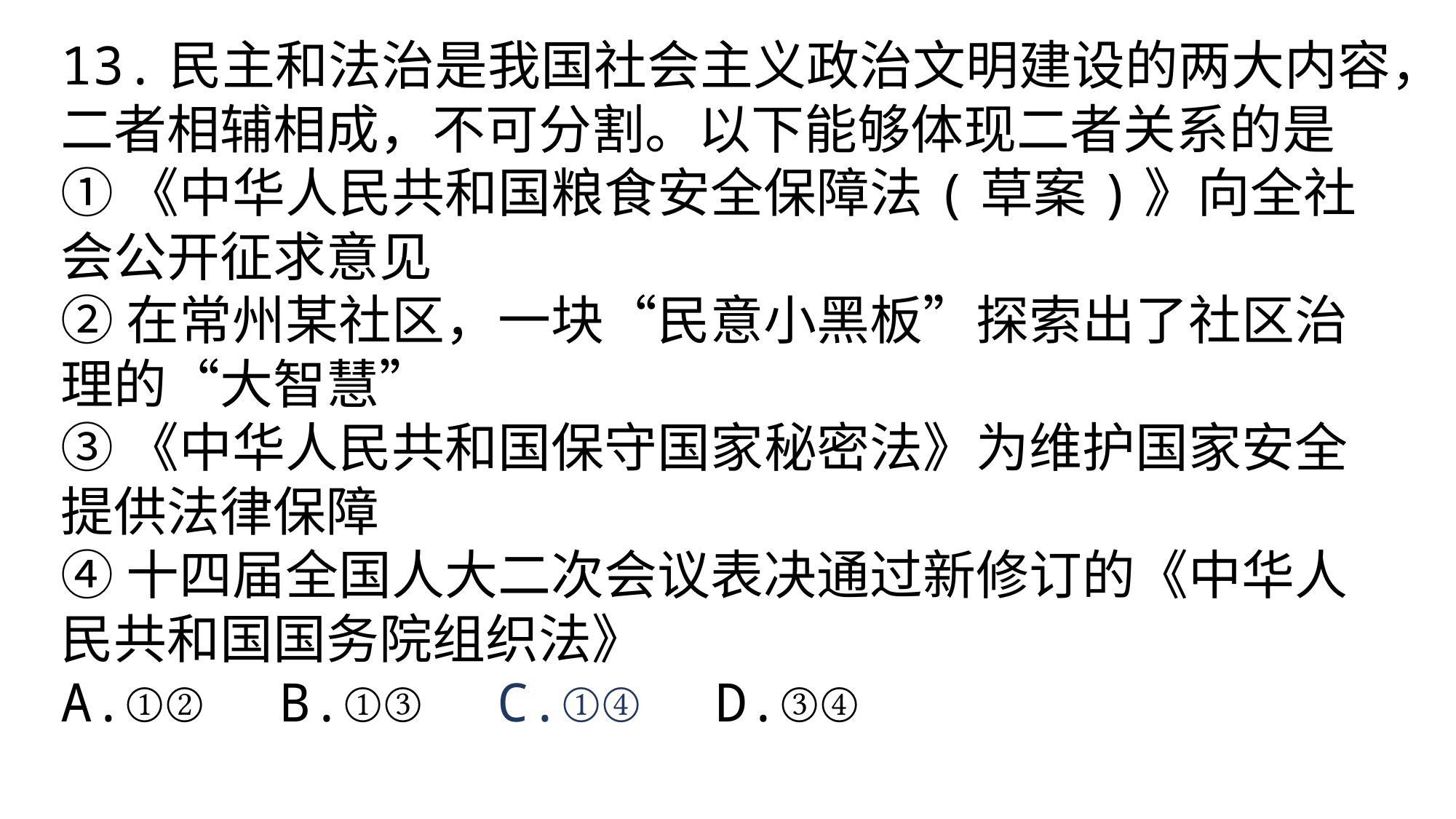

13.民主和法治是我国社会主义政治文明建设的两大内容，二者相辅相成，不可分割。以下能够体现二者关系的是
①《中华人民共和国粮食安全保障法(草案)》向全社会公开征求意见
②在常州某社区，一块“民意小黑板”探索出了社区治理的“大智慧”
③《中华人民共和国保守国家秘密法》为维护国家安全提供法律保障
④十四届全国人大二次会议表决通过新修订的《中华人民共和国国务院组织法》
A.①②	B.①③	C.①④	D.③④